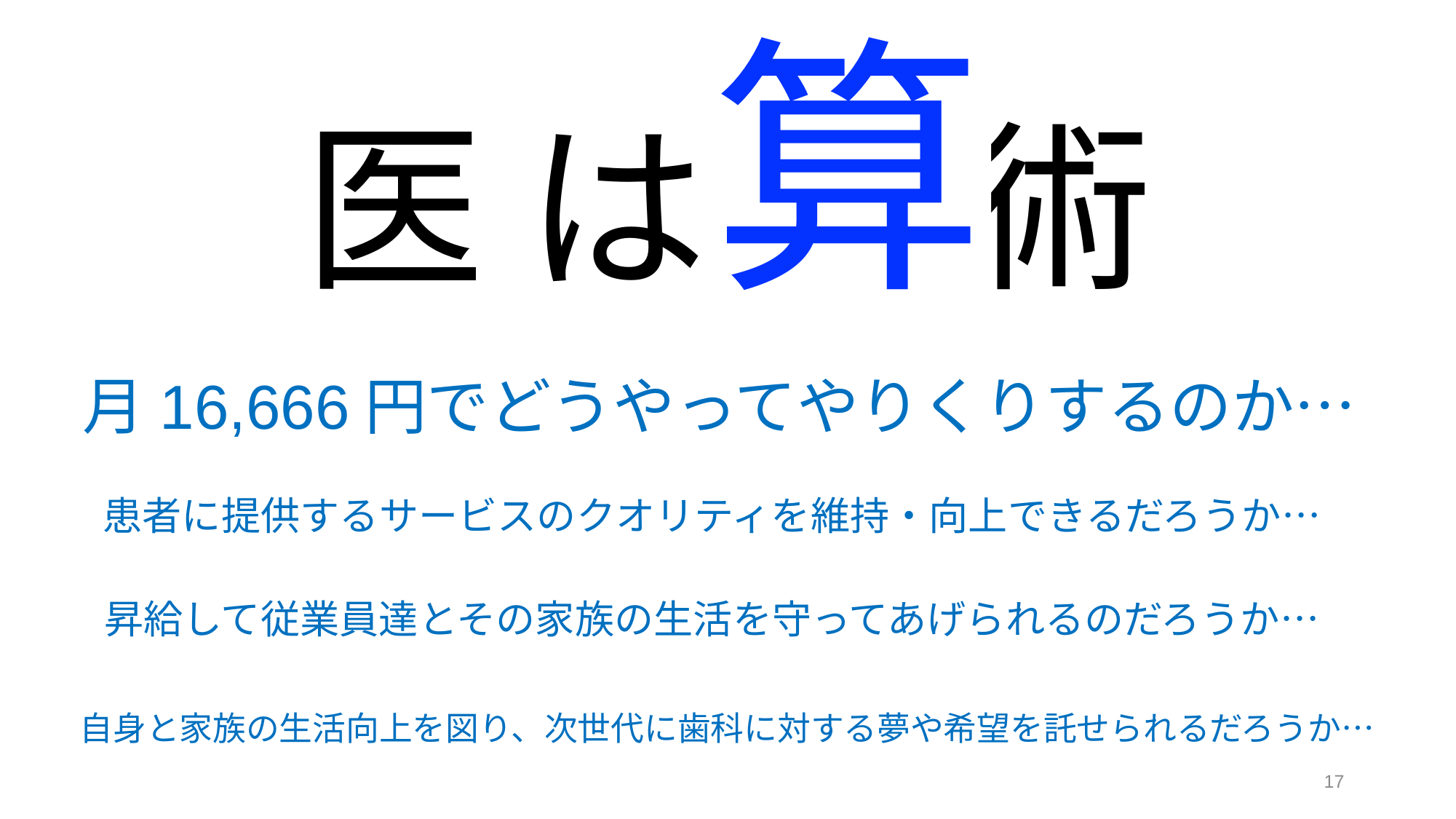

# 算
医 は 仁 術
月16,666円でどうやってやりくりするのか…
患者に提供するサービスのクオリティを維持・向上できるだろうか…
昇給して従業員達とその家族の生活を守ってあげられるのだろうか…
自身と家族の生活向上を図り、次世代に歯科に対する夢や希望を託せられるだろうか…
17